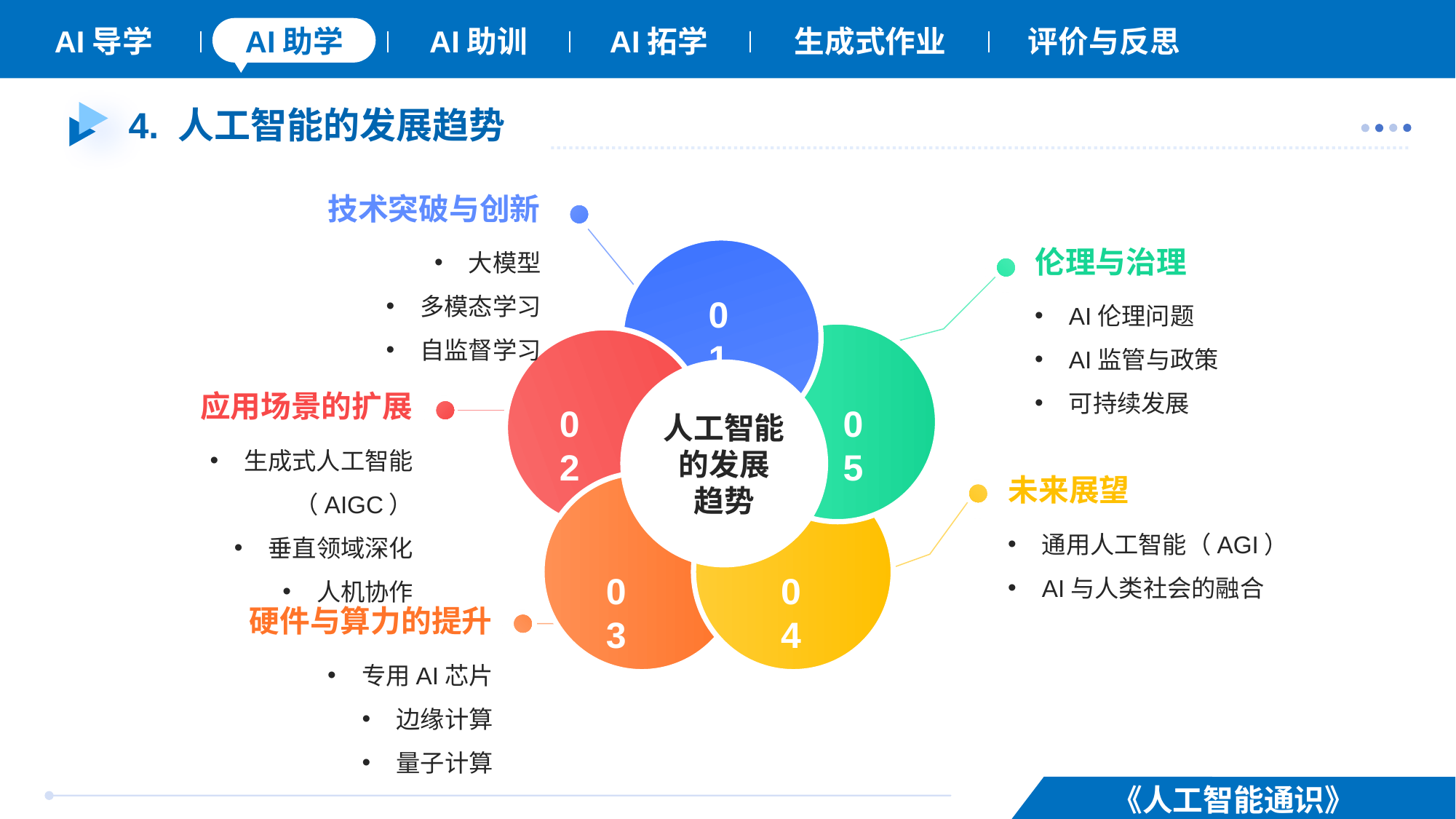

# 4. 人工智能的发展趋势
技术突破与创新

大模型
多模态学习
自监督学习
伦理与治理

01
AI伦理问题
AI监管与政策
可持续发展

人工智能的发展
趋势
应用场景的扩展
02
05

生成式人工智能（AIGC）
垂直领域深化
人机协作
未来展望

通用人工智能（AGI）
AI与人类社会的融合
03
04
硬件与算力的提升

专用AI芯片
边缘计算
量子计算